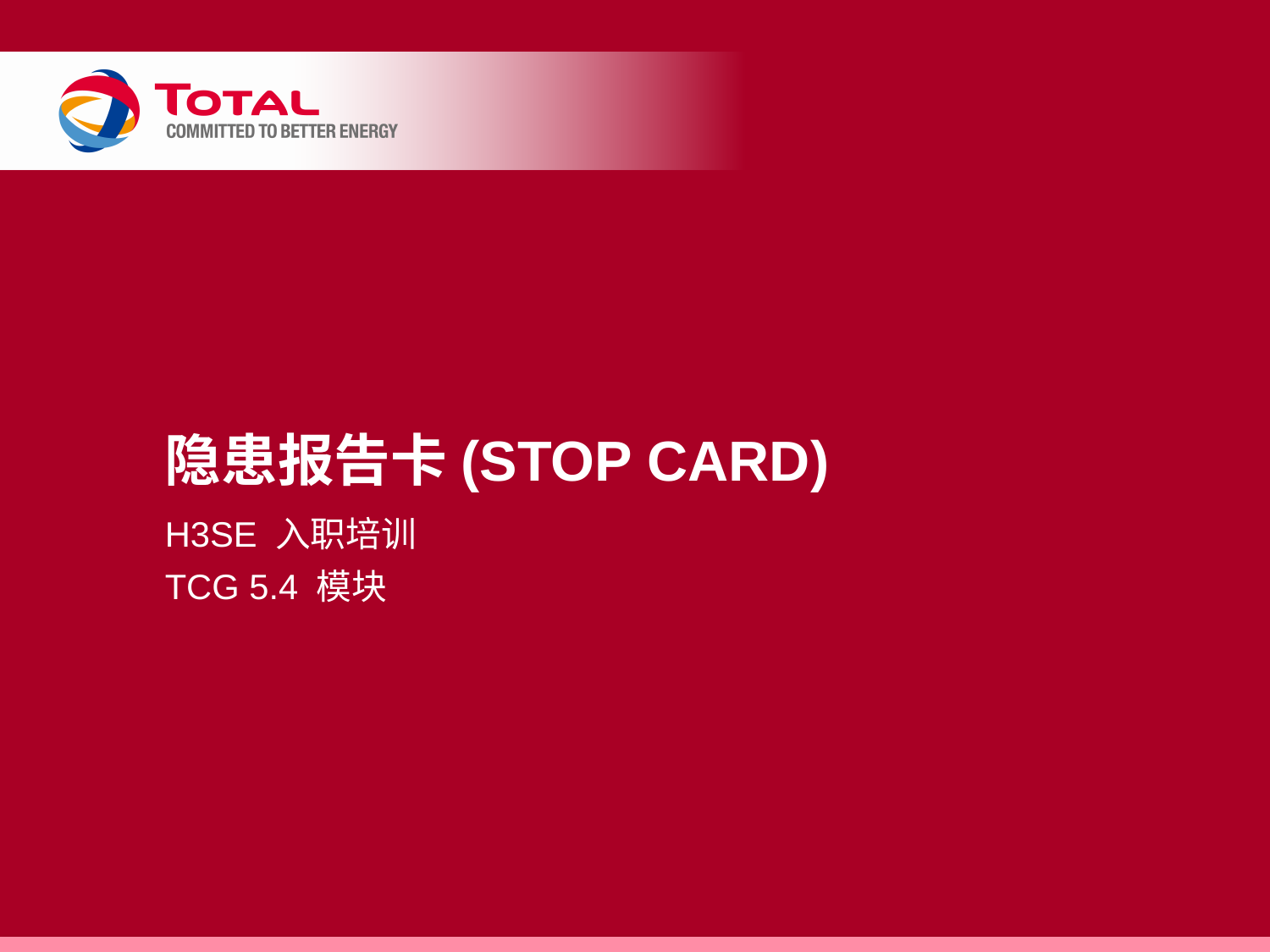

# 隐患报告卡(STOP Card)

H3SE 入职培训
TCG 5.4 模块